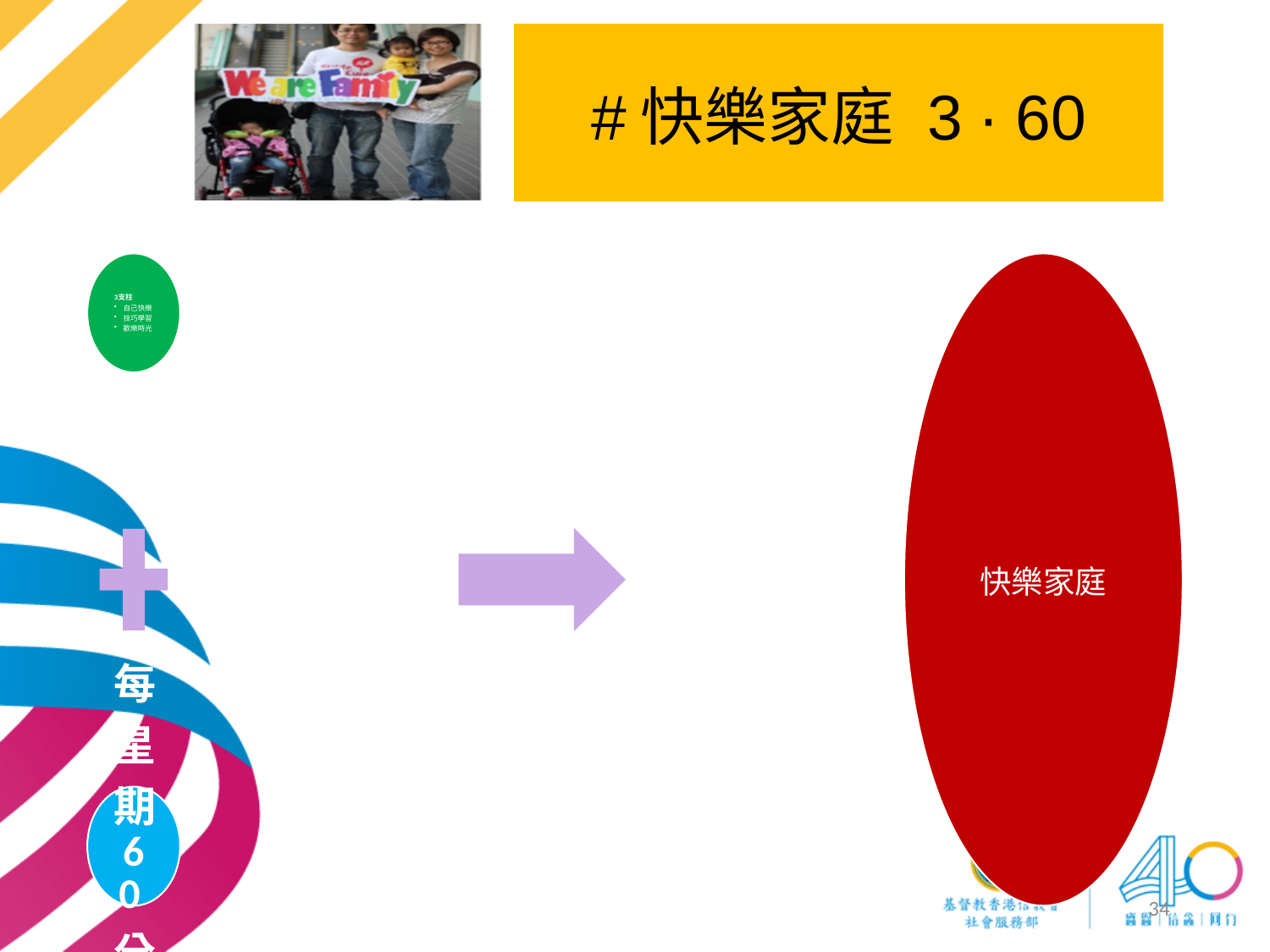

#快樂家庭 3 ∙ 60
3支柱
每星期
快樂家庭
自己快樂
技巧學習
歡樂時光
34